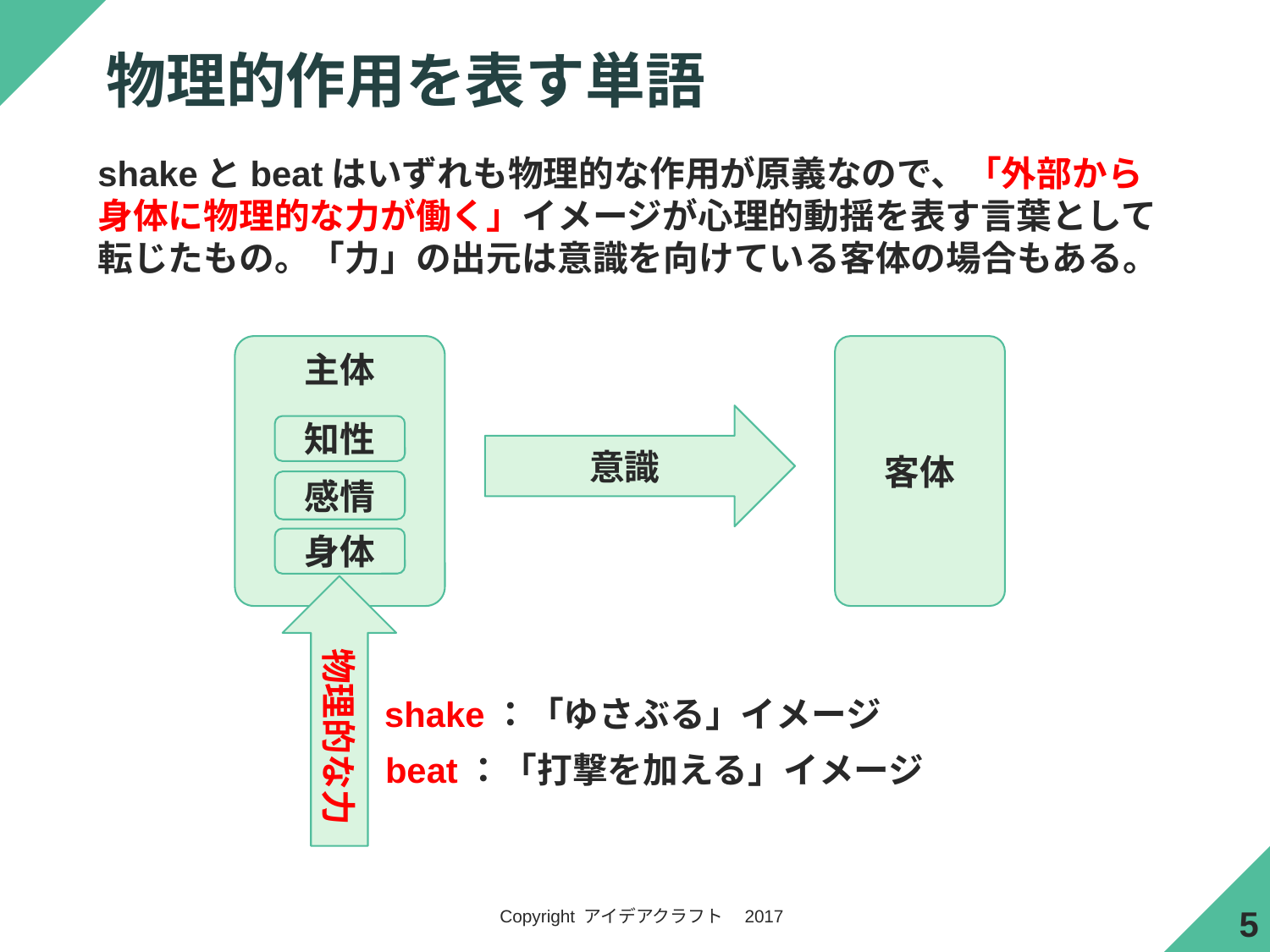

# 物理的作用を表す単語
shakeとbeatはいずれも物理的な作用が原義なので、「外部から身体に物理的な力が働く」イメージが心理的動揺を表す言葉として転じたもの。「力」の出元は意識を向けている客体の場合もある。
主体
客体
意識
知性
感情
身体
物理的な力

shake：「ゆさぶる」イメージ
beat：「打撃を加える」イメージ
5